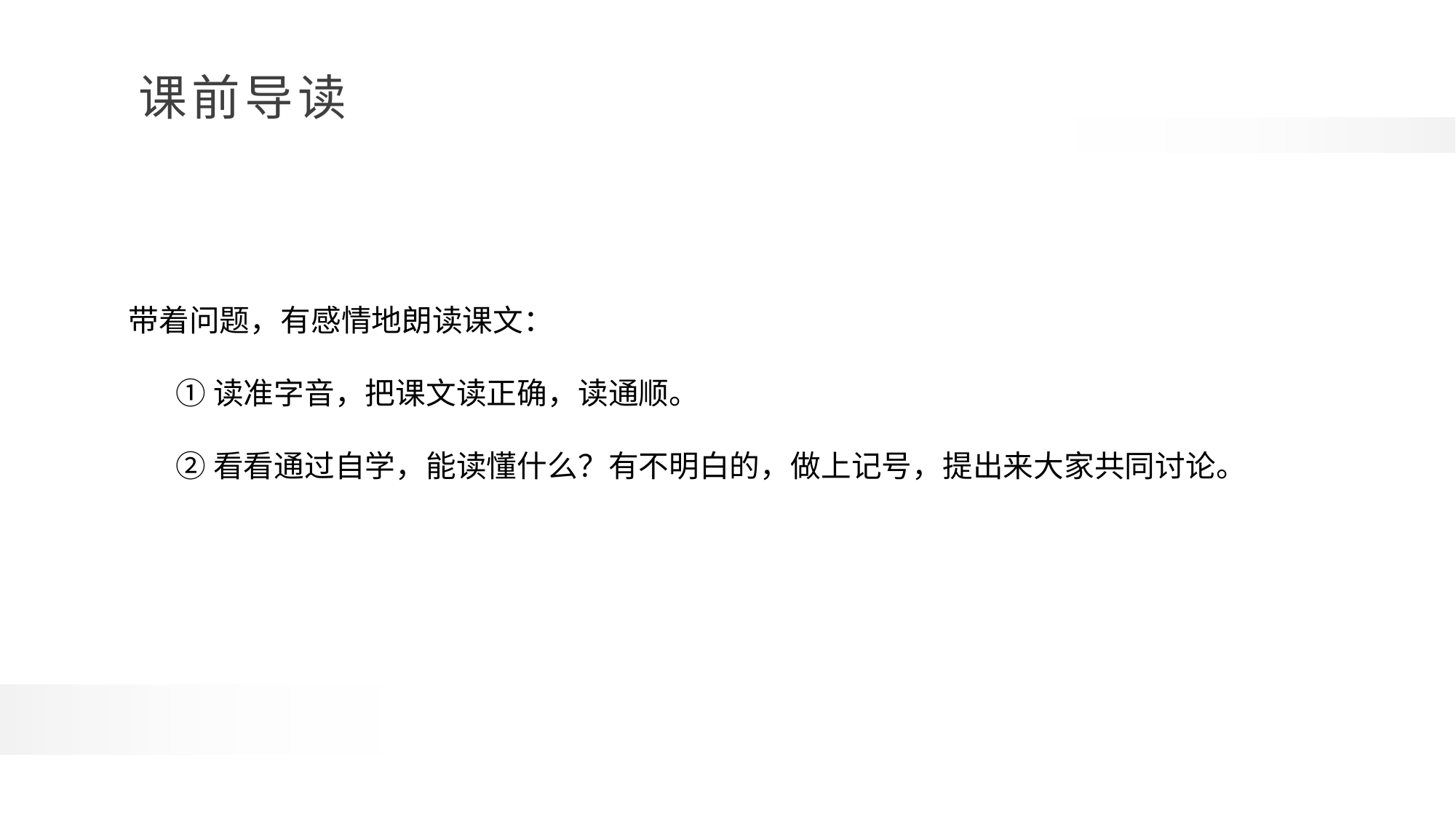

带着问题，有感情地朗读课文：
       ①读准字音，把课文读正确，读通顺。
       ②看看通过自学，能读懂什么？有不明白的，做上记号，提出来大家共同讨论。